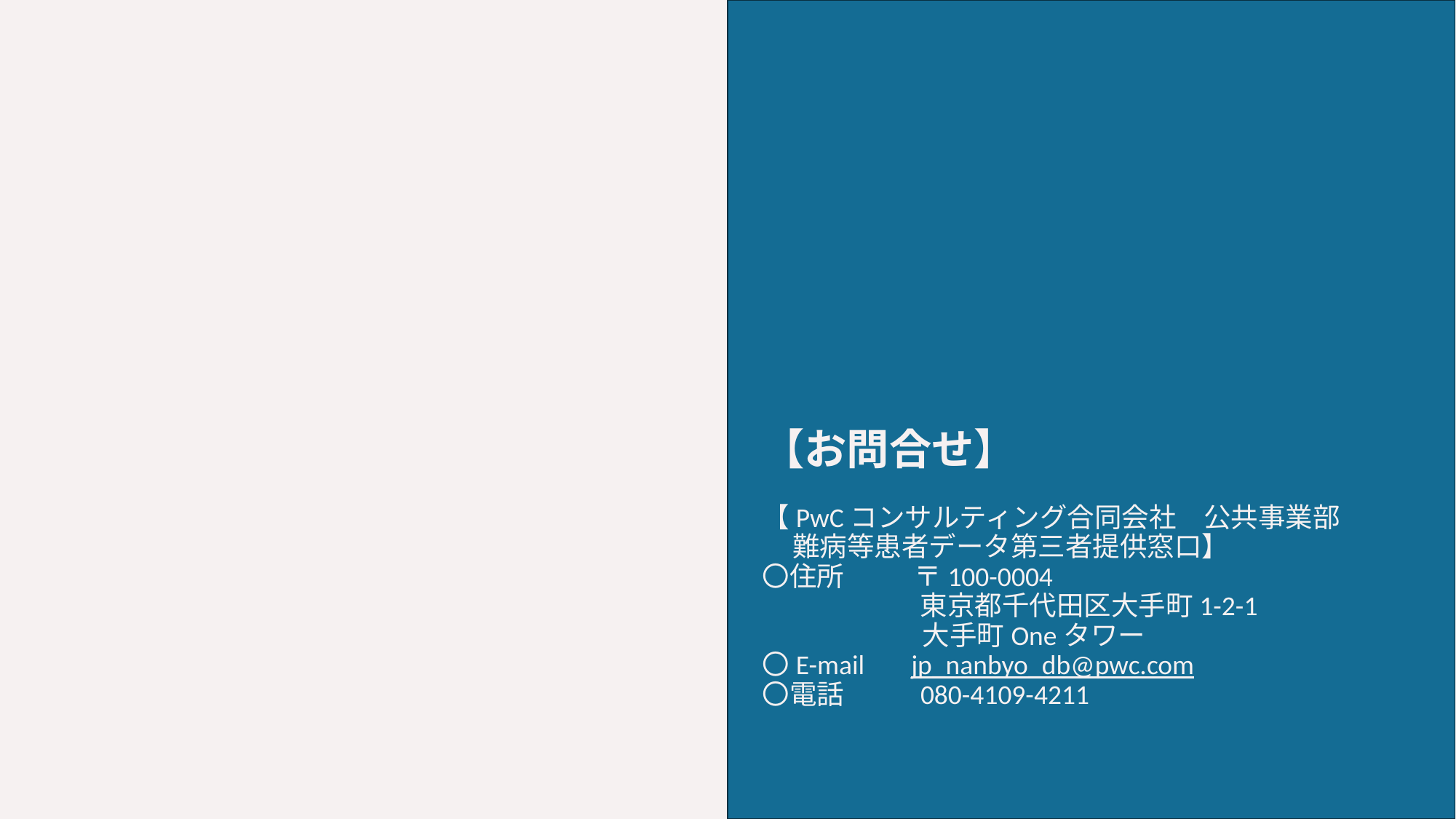

# 【お問合せ】 【PwCコンサルティング合同会社　公共事業部　 難病等患者データ第三者提供窓口】
〇住所　　  〒100-0004
　　　　 　  東京都千代田区大手町1-2-1　
                     大手町Oneタワー
〇E-mail 　jp_nanbyo_db@pwc.com
〇電話　　  080-4109-4211